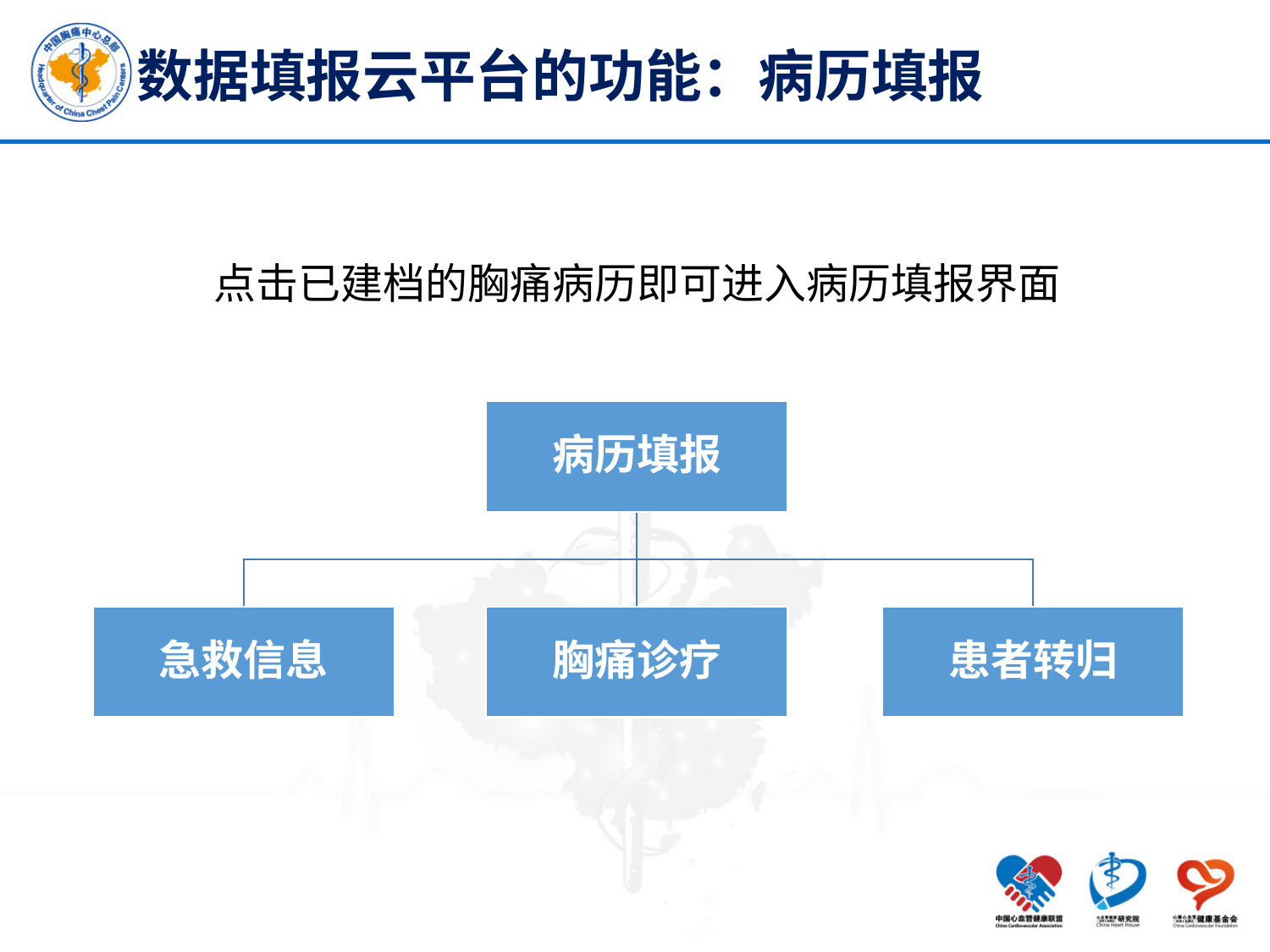

# 数据填报云平台的功能：病历填报
病历填报
急救信息
胸痛诊疗
患者转归
点击已建档的胸痛病历即可进入病历填报界面